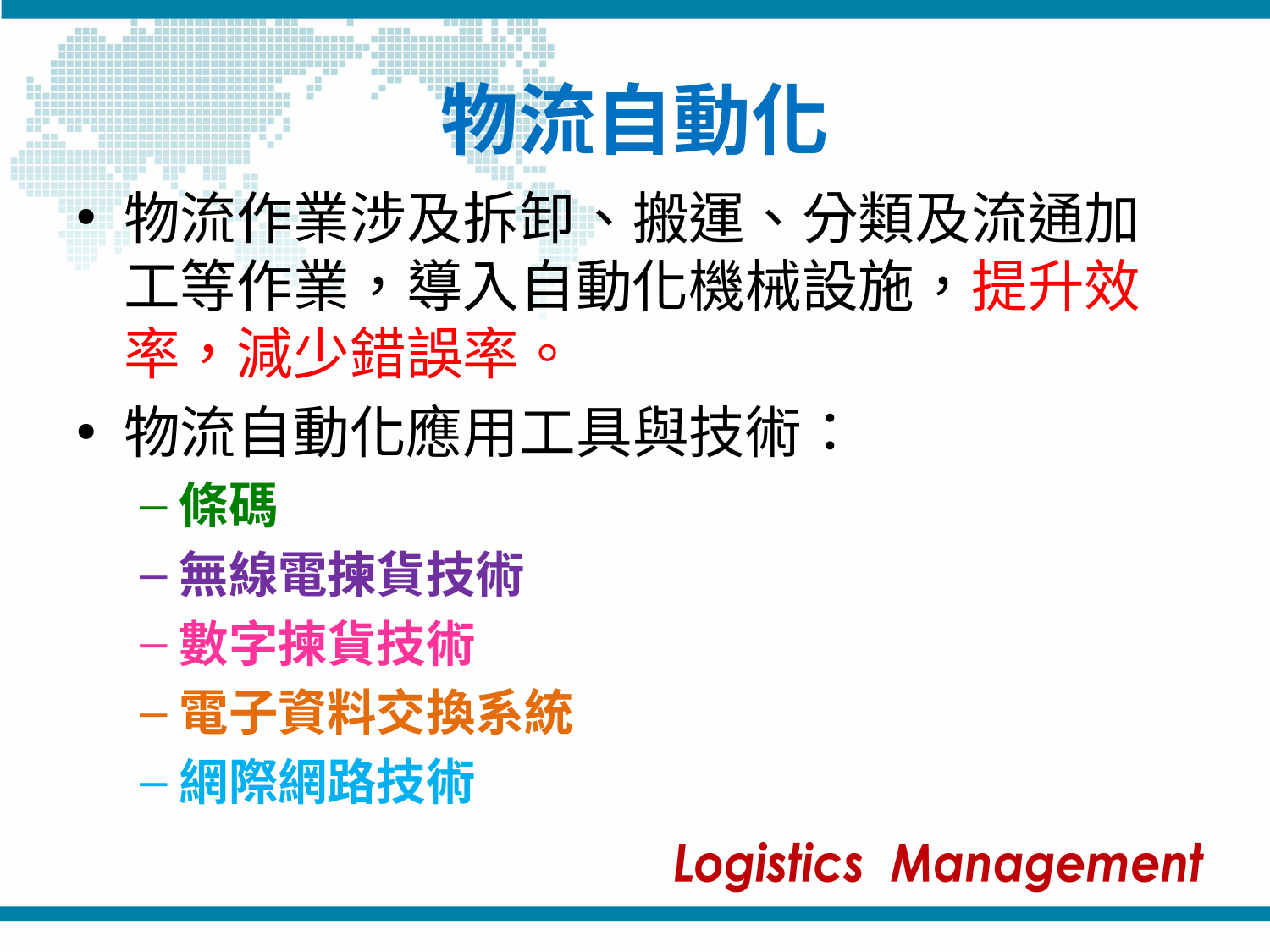

# 物流自動化
物流作業涉及拆卸、搬運、分類及流通加工等作業，導入自動化機械設施，提升效率，減少錯誤率。
物流自動化應用工具與技術：
條碼
無線電揀貨技術
數字揀貨技術
電子資料交換系統
網際網路技術